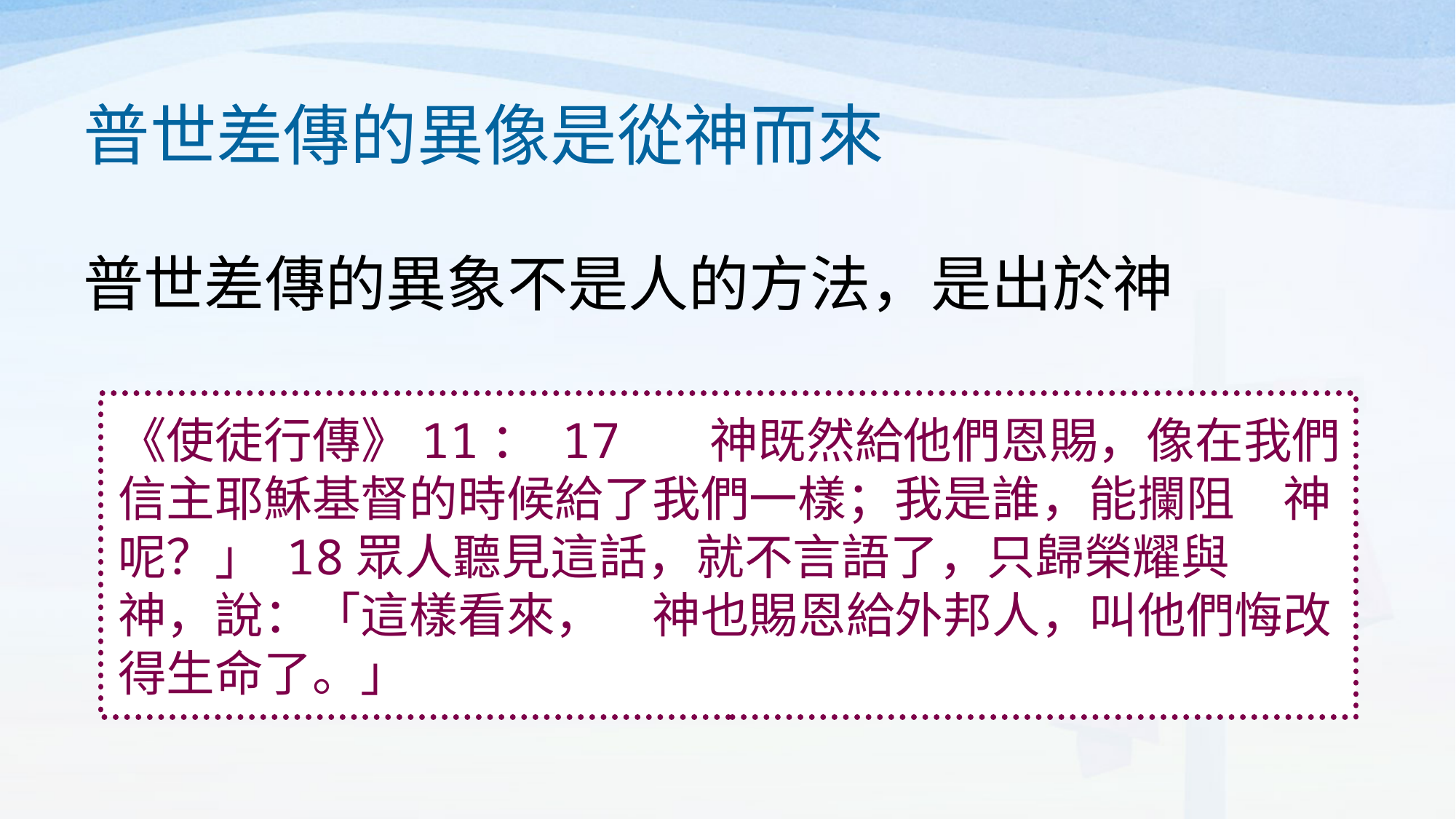

普世差傳的異像是從神而來
普世差傳的異象不是人的方法，是出於神

《使徒行傳》11： 17 　神既然給他們恩賜，像在我們信主耶穌基督的時候給了我們一樣；我是誰，能攔阻　神呢？」 18眾人聽見這話，就不言語了，只歸榮耀與　神，說：「這樣看來，　神也賜恩給外邦人，叫他們悔改得生命了。」